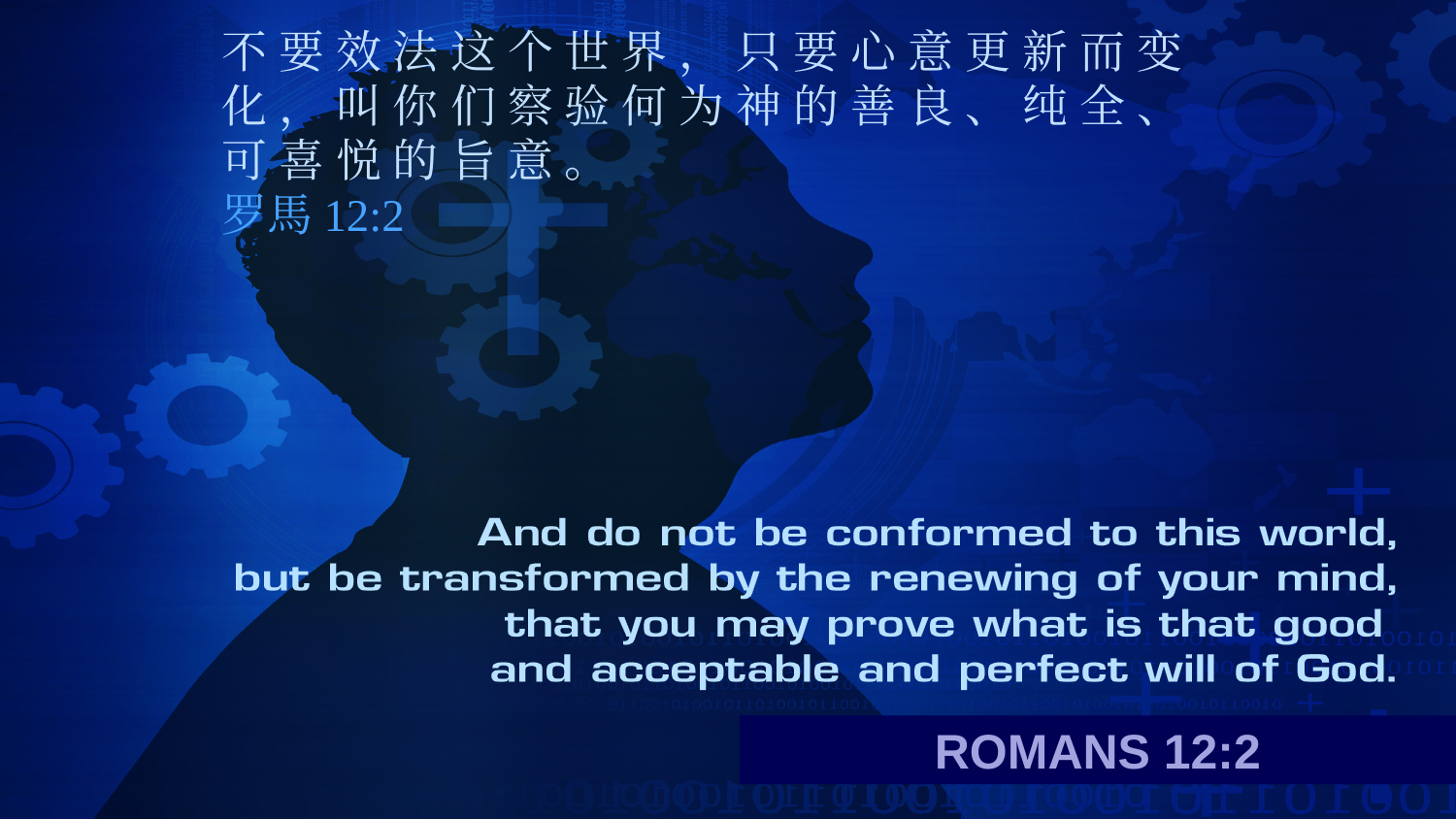

不 要 效 法 这 个 世 界 ， 只 要 心 意 更 新 而 变 化 ， 叫 你 们 察 验 何 为 神 的 善 良 、 纯 全 、 可 喜 悦 的 旨 意 。
罗馬12:2

# ROMANS 12:2